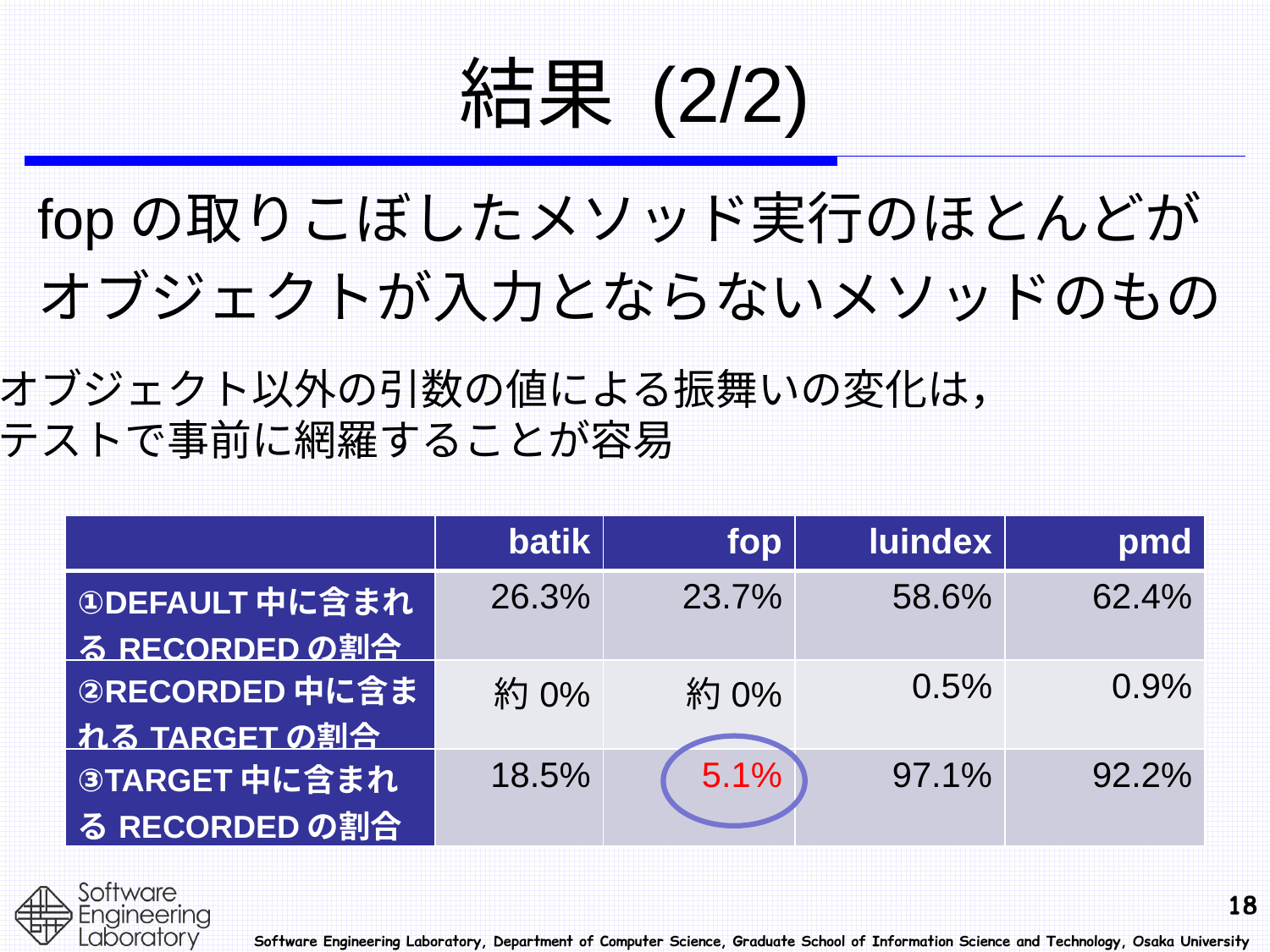

# 結果 (2/2)
fopの取りこぼしたメソッド実行のほとんどが
オブジェクトが入力とならないメソッドのもの
オブジェクト以外の引数の値による振舞いの変化は，
テストで事前に網羅することが容易
|  | batik | fop | luindex | pmd |
| --- | --- | --- | --- | --- |
| ①DEFAULT中に含まれるRECORDEDの割合 | 26.3% | 23.7% | 58.6% | 62.4% |
| ②RECORDED中に含まれるTARGETの割合 | 約0% | 約0% | 0.5% | 0.9% |
| ③TARGET中に含まれるRECORDEDの割合 | 18.5% | 5.1% | 97.1% | 92.2% |